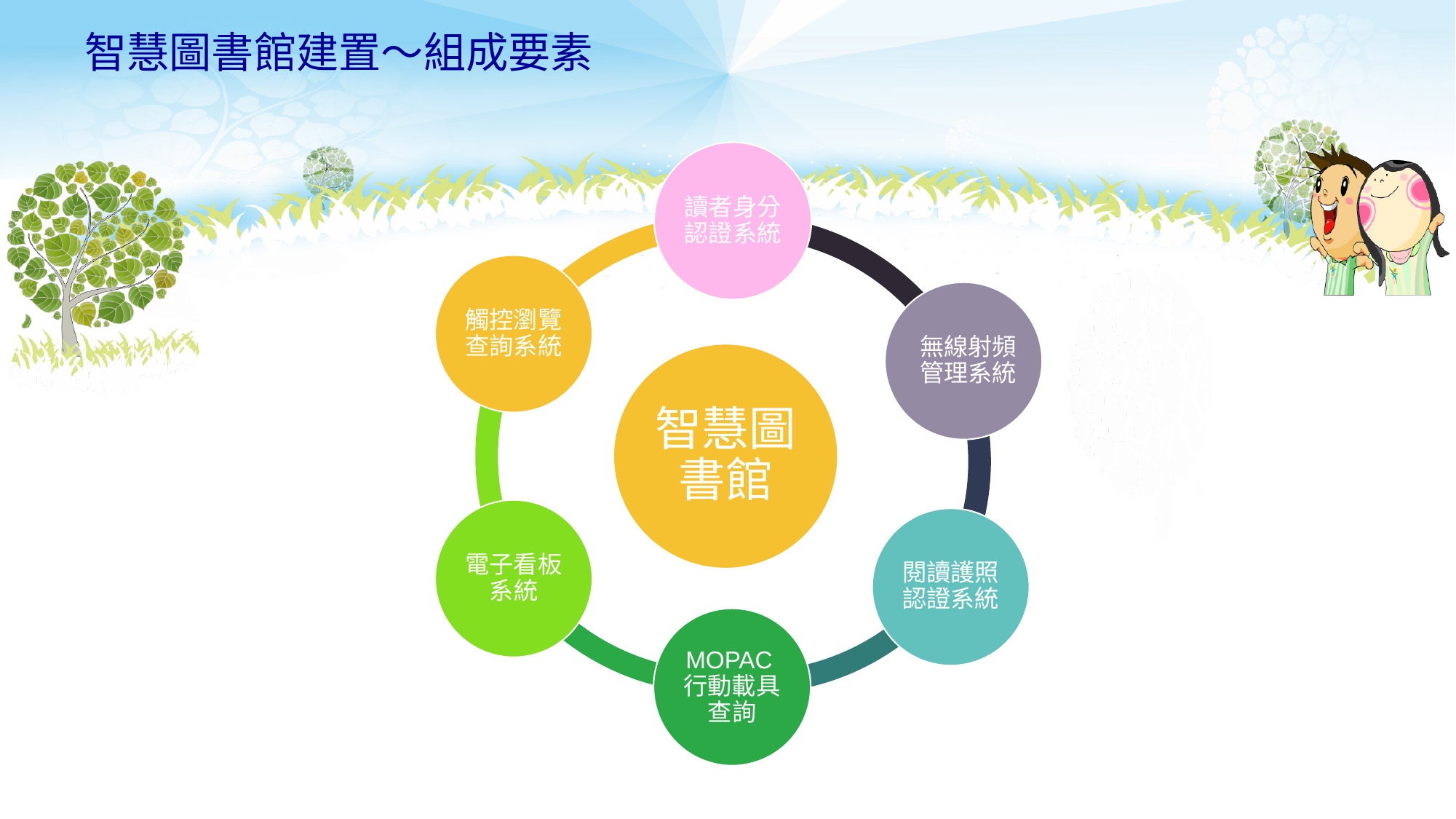

智慧圖書館建置～組成要素
智慧圖書館
讀者身分認證系統
無線射頻管理系統
閱讀護照認證系統
MOPAC行動載具查詢
電子看板系統
觸控瀏覽查詢系統